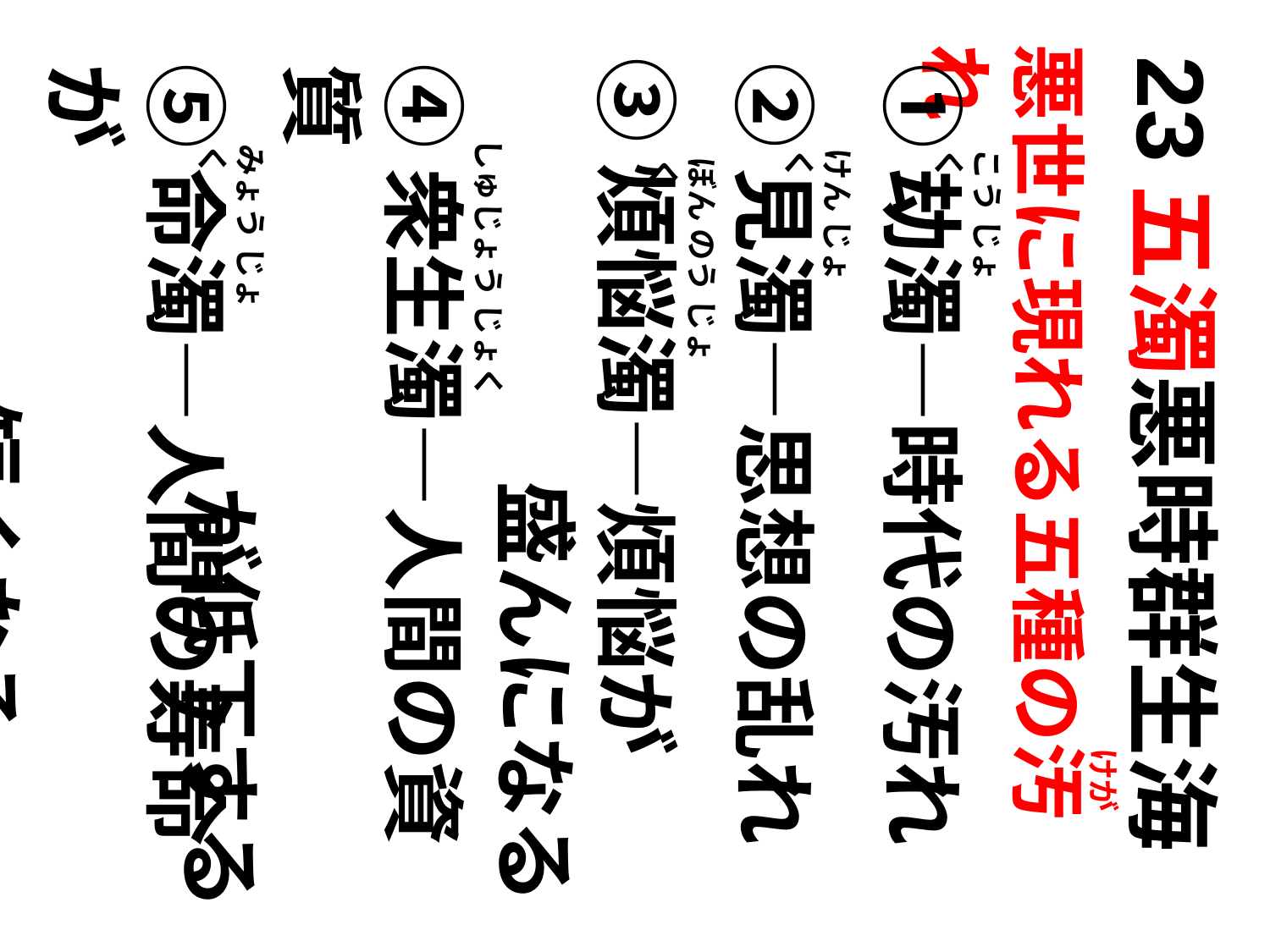

悪世に現れる五種の汚れ

23五濁悪時群生海
③煩悩濁―煩悩が
　　　　　盛んになる
ぼん のう じょく
②見濁―思想の乱れ
けん じょく
⑤命濁―人間の寿命が
　　　　短くなる
みょう じょく
④衆生濁―人間の資質
　　　　　が低下する
しゅじょう じょく
①劫濁―時代の汚れ
こう じょく
けが